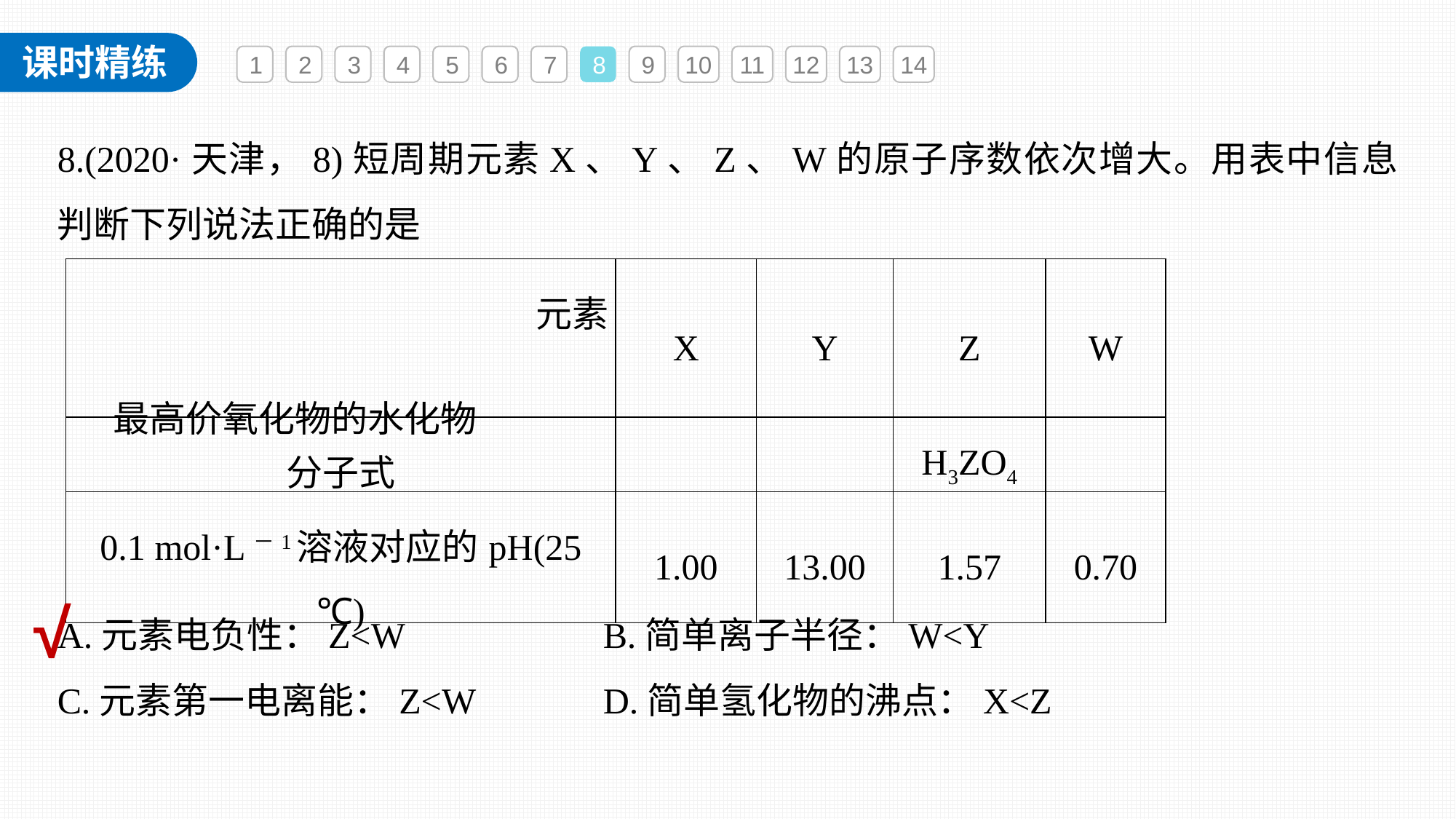

1
2
3
4
5
6
7
8
9
10
11
12
13
14
8.(2020·天津，8)短周期元素X、Y、Z、W的原子序数依次增大。用表中信息判断下列说法正确的是
| 元素 最高价氧化物的水化物 | X | Y | Z | W |
| --- | --- | --- | --- | --- |
| 分子式 |  |  | H3ZO4 |  |
| 0.1 mol·L－1溶液对应的pH(25 ℃) | 1.00 | 13.00 | 1.57 | 0.70 |
√
A.元素电负性：Z<W		B.简单离子半径：W<Y
C.元素第一电离能：Z<W		D.简单氢化物的沸点：X<Z